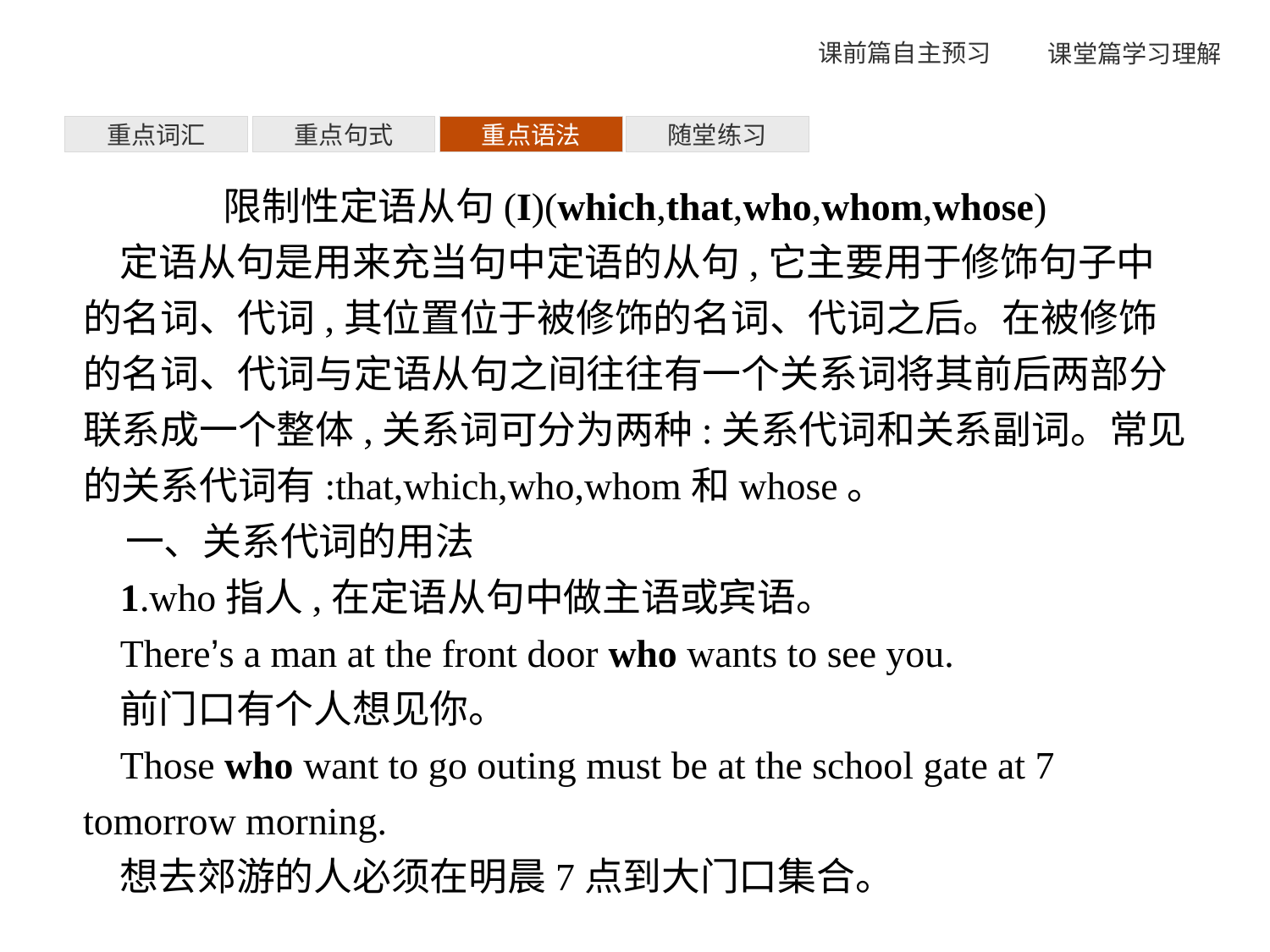

重点词汇
重点句式
重点语法
随堂练习
限制性定语从句(I)(which,that,who,whom,whose)
定语从句是用来充当句中定语的从句,它主要用于修饰句子中的名词、代词,其位置位于被修饰的名词、代词之后。在被修饰的名词、代词与定语从句之间往往有一个关系词将其前后两部分联系成一个整体,关系词可分为两种:关系代词和关系副词。常见的关系代词有:that,which,who,whom和whose。
一、关系代词的用法
1.who指人,在定语从句中做主语或宾语。
There’s a man at the front door who wants to see you.
前门口有个人想见你。
Those who want to go outing must be at the school gate at 7 tomorrow morning.
想去郊游的人必须在明晨7点到大门口集合。